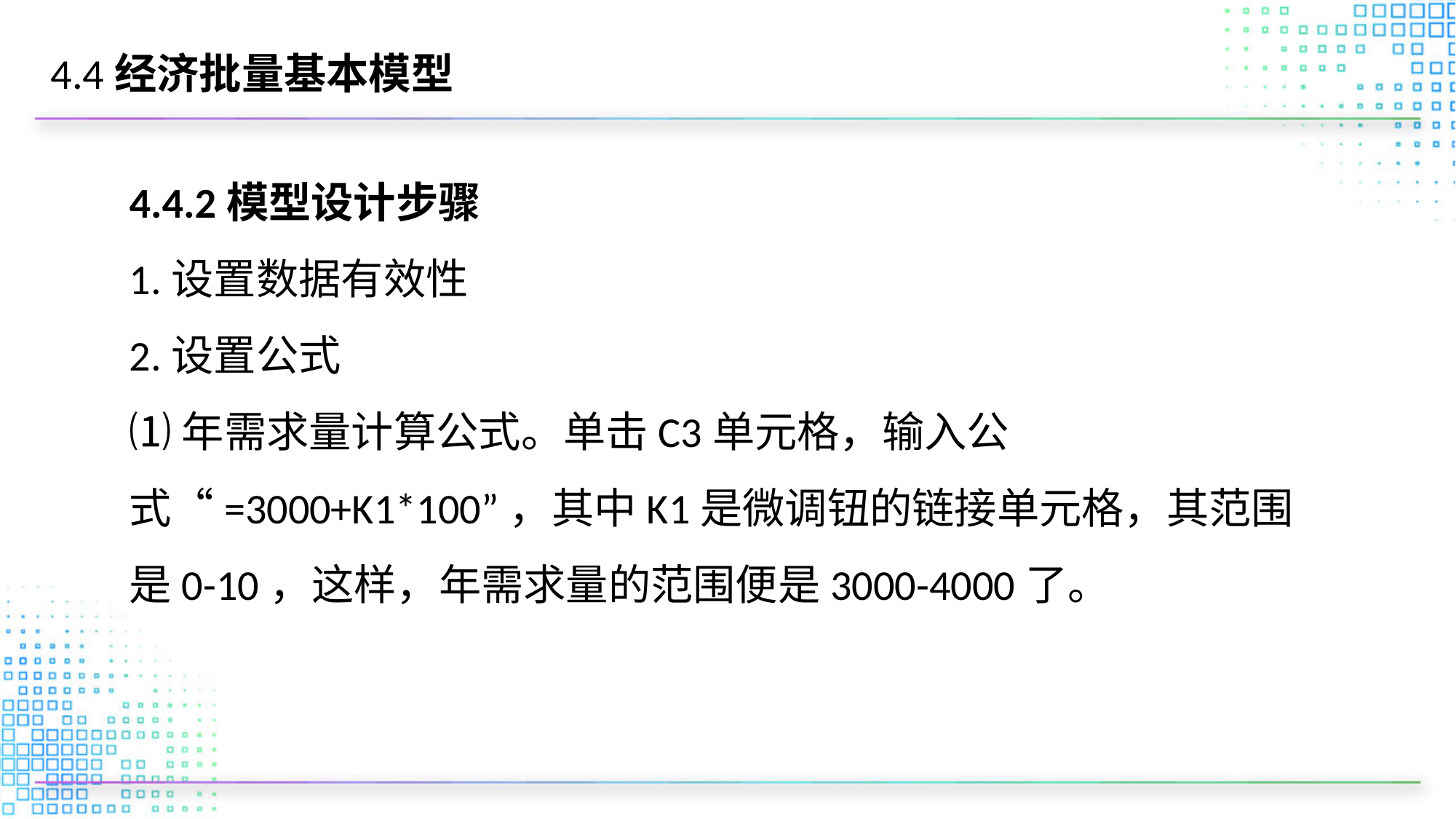

# 4.4经济批量基本模型
4.4.2模型设计步骤
1.设置数据有效性
2.设置公式
⑴年需求量计算公式。单击C3单元格，输入公式“=3000+K1*100”，其中K1是微调钮的链接单元格，其范围是0-10，这样，年需求量的范围便是3000-4000了。